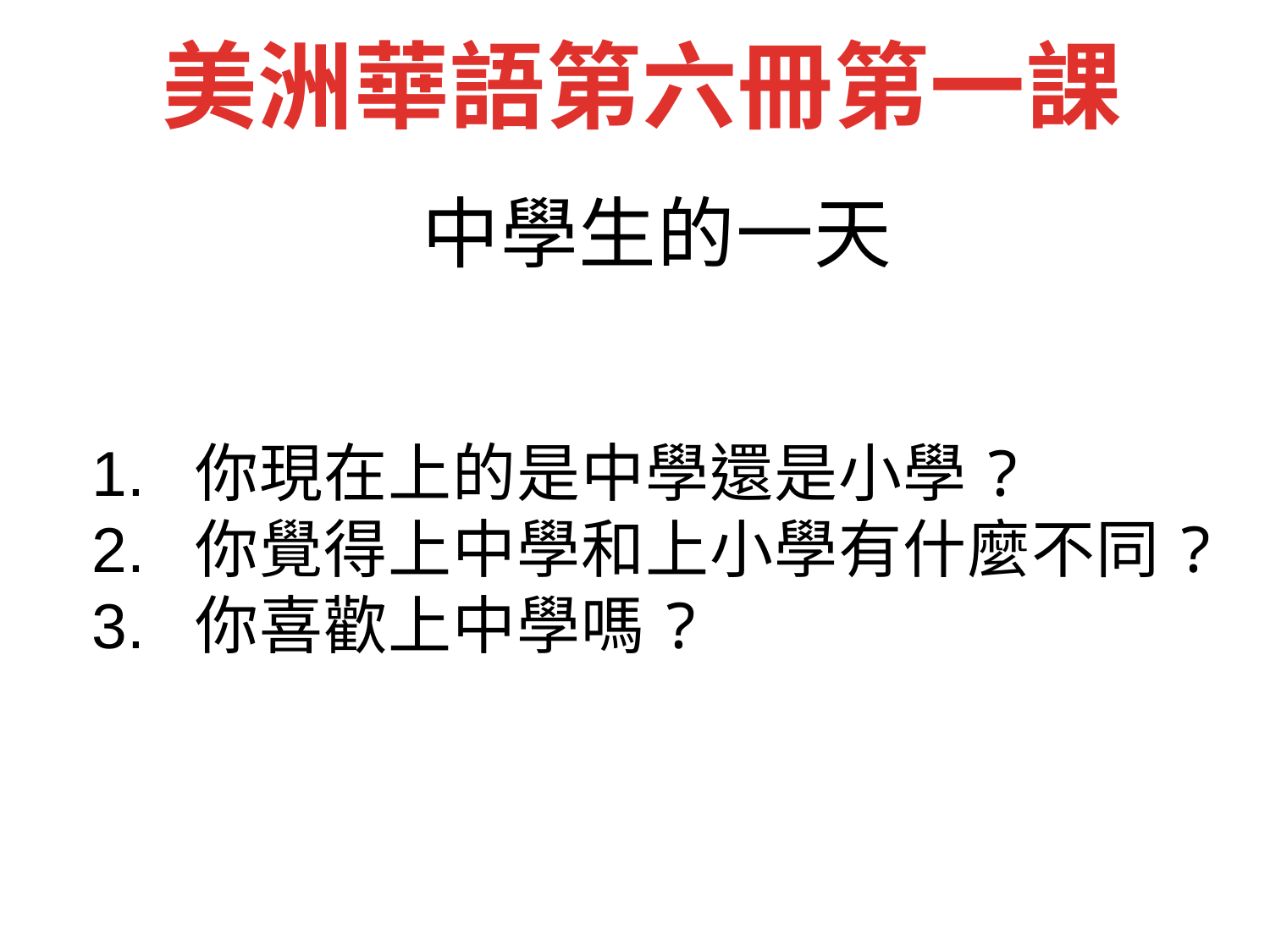

美洲華語第六冊第一課
中學生的一天
你現在上的是中學還是小學?
你覺得上中學和上小學有什麼不同?
你喜歡上中學嗎?